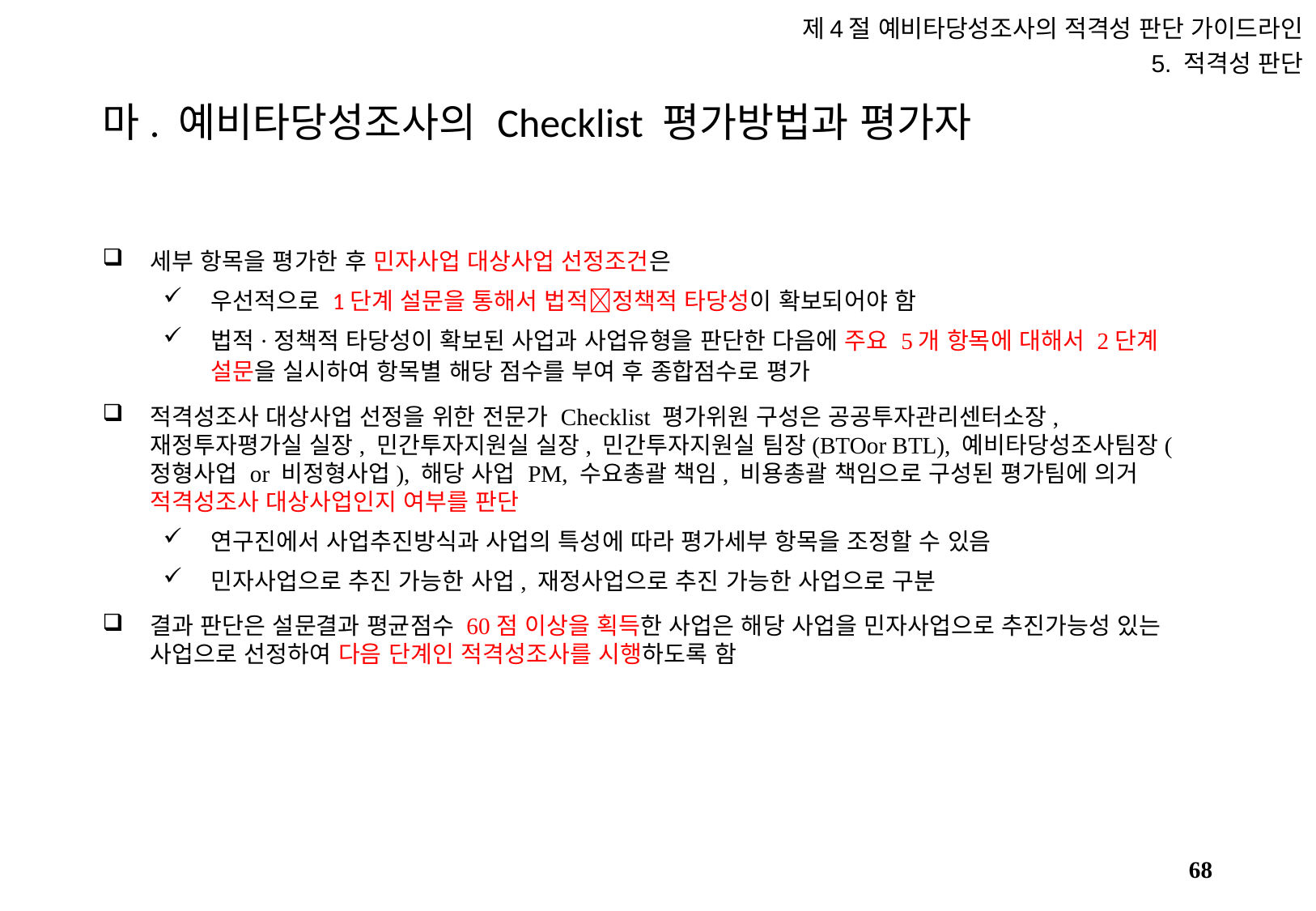

제4절 예비타당성조사의 적격성 판단 가이드라인
5. 적격성 판단
# 마. 예비타당성조사의 Checklist 평가방법과 평가자
세부 항목을 평가한 후 민자사업 대상사업 선정조건은
우선적으로 1단계 설문을 통해서 법적⋅정책적 타당성이 확보되어야 함
법적·정책적 타당성이 확보된 사업과 사업유형을 판단한 다음에 주요 5개 항목에 대해서 2단계 설문을 실시하여 항목별 해당 점수를 부여 후 종합점수로 평가
적격성조사 대상사업 선정을 위한 전문가 Checklist 평가위원 구성은 공공투자관리센터소장, 재정투자평가실 실장, 민간투자지원실 실장, 민간투자지원실 팀장(BTOor BTL), 예비타당성조사팀장(정형사업 or 비정형사업), 해당 사업 PM, 수요총괄 책임, 비용총괄 책임으로 구성된 평가팀에 의거 적격성조사 대상사업인지 여부를 판단
연구진에서 사업추진방식과 사업의 특성에 따라 평가세부 항목을 조정할 수 있음
민자사업으로 추진 가능한 사업, 재정사업으로 추진 가능한 사업으로 구분
결과 판단은 설문결과 평균점수 60점 이상을 획득한 사업은 해당 사업을 민자사업으로 추진가능성 있는 사업으로 선정하여 다음 단계인 적격성조사를 시행하도록 함
68